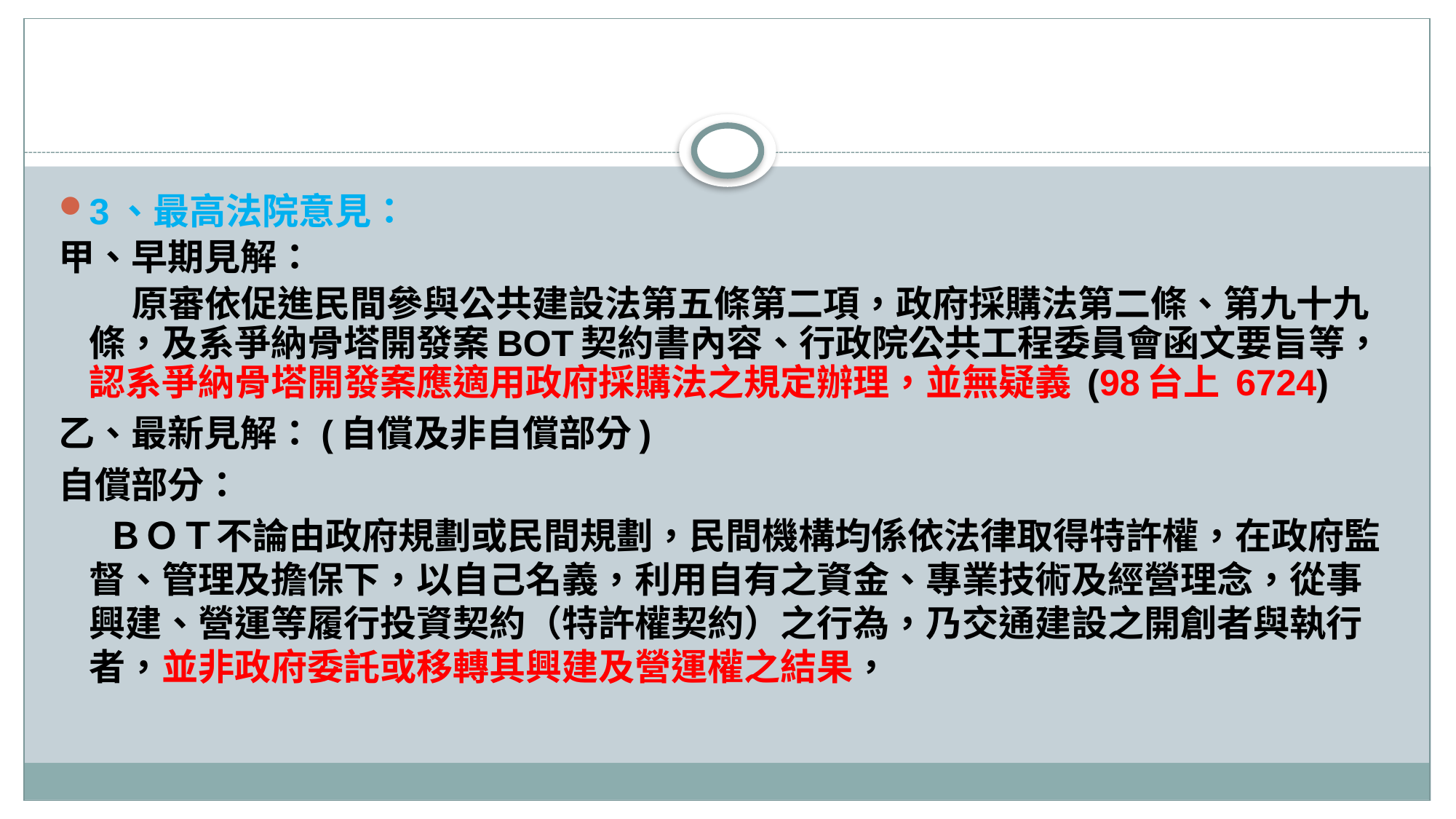

#
3、最高法院意見：
甲、早期見解：
        原審依促進民間參與公共建設法第五條第二項，政府採購法第二條、第九十九條，及系爭納骨塔開發案BOT契約書內容、行政院公共工程委員會函文要旨等，認系爭納骨塔開發案應適用政府採購法之規定辦理，並無疑義 (98台上 6724)
乙、最新見解：(自償及非自償部分)
自償部分：
     ＢＯＴ不論由政府規劃或民間規劃，民間機構均係依法律取得特許權，在政府監督、管理及擔保下，以自己名義，利用自有之資金、專業技術及經營理念，從事興建、營運等履行投資契約（特許權契約）之行為，乃交通建設之開創者與執行者，並非政府委託或移轉其興建及營運權之結果，